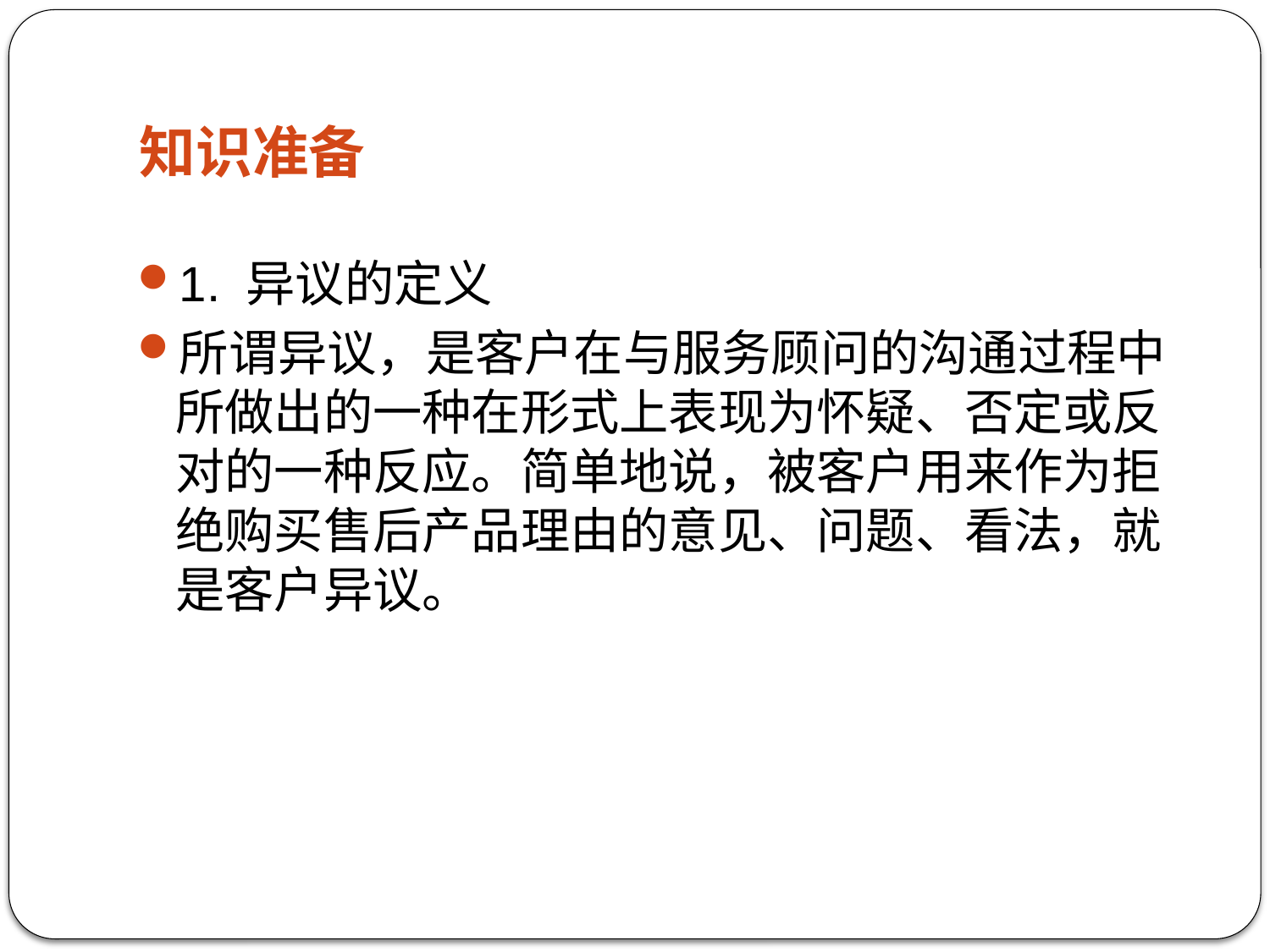

# 知识准备
1. 异议的定义
所谓异议，是客户在与服务顾问的沟通过程中所做出的一种在形式上表现为怀疑、否定或反对的一种反应。简单地说，被客户用来作为拒绝购买售后产品理由的意见、问题、看法，就是客户异议。